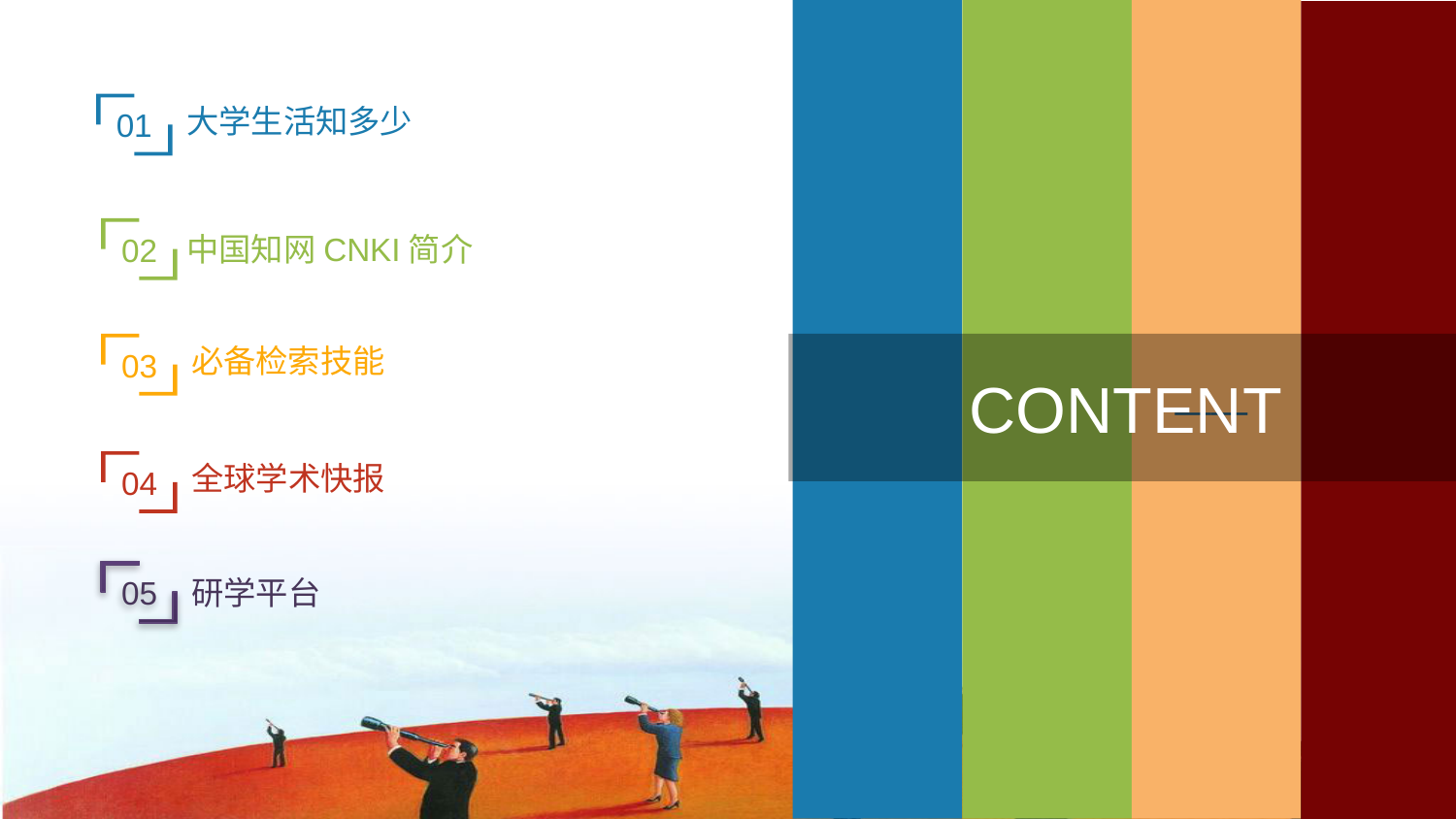

——

01
大学生活知多少
02
中国知网CNKI简介
03
CONTENT
必备检索技能
全球学术快报
04
05
研学平台